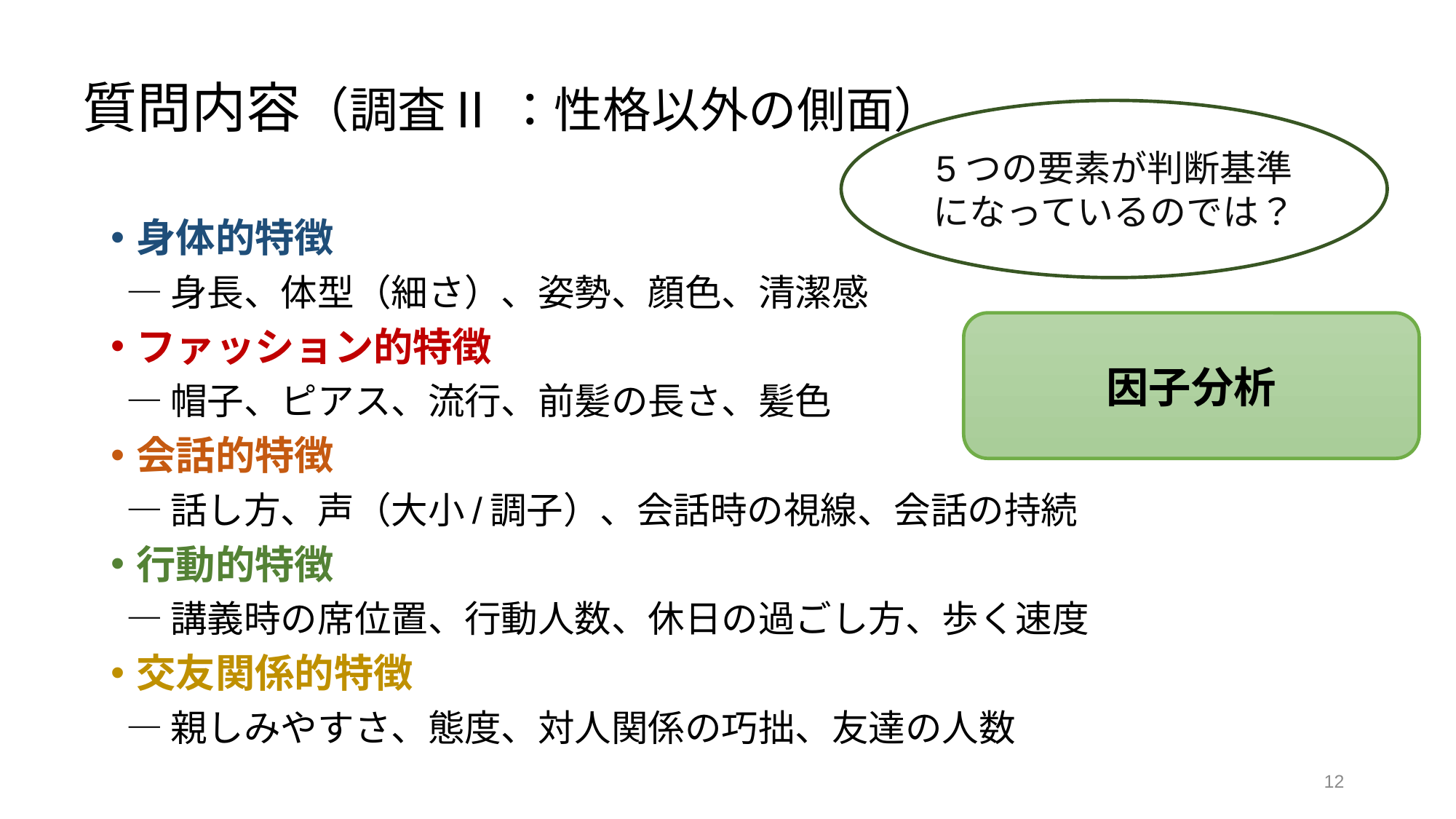

# 質問内容（調査Ⅱ ：性格以外の側面）
5つの要素が判断基準になっているのでは？
身体的特徴
  ―身長、体型（細さ）、姿勢、顔色、清潔感
ファッション的特徴
  ―帽子、ピアス、流行、前髪の長さ、髪色
会話的特徴
  ―話し方、声（大小/調子）、会話時の視線、会話の持続
行動的特徴
  ―講義時の席位置、行動人数、休日の過ごし方、歩く速度
交友関係的特徴
  ―親しみやすさ、態度、対人関係の巧拙、友達の人数
因子分析
12